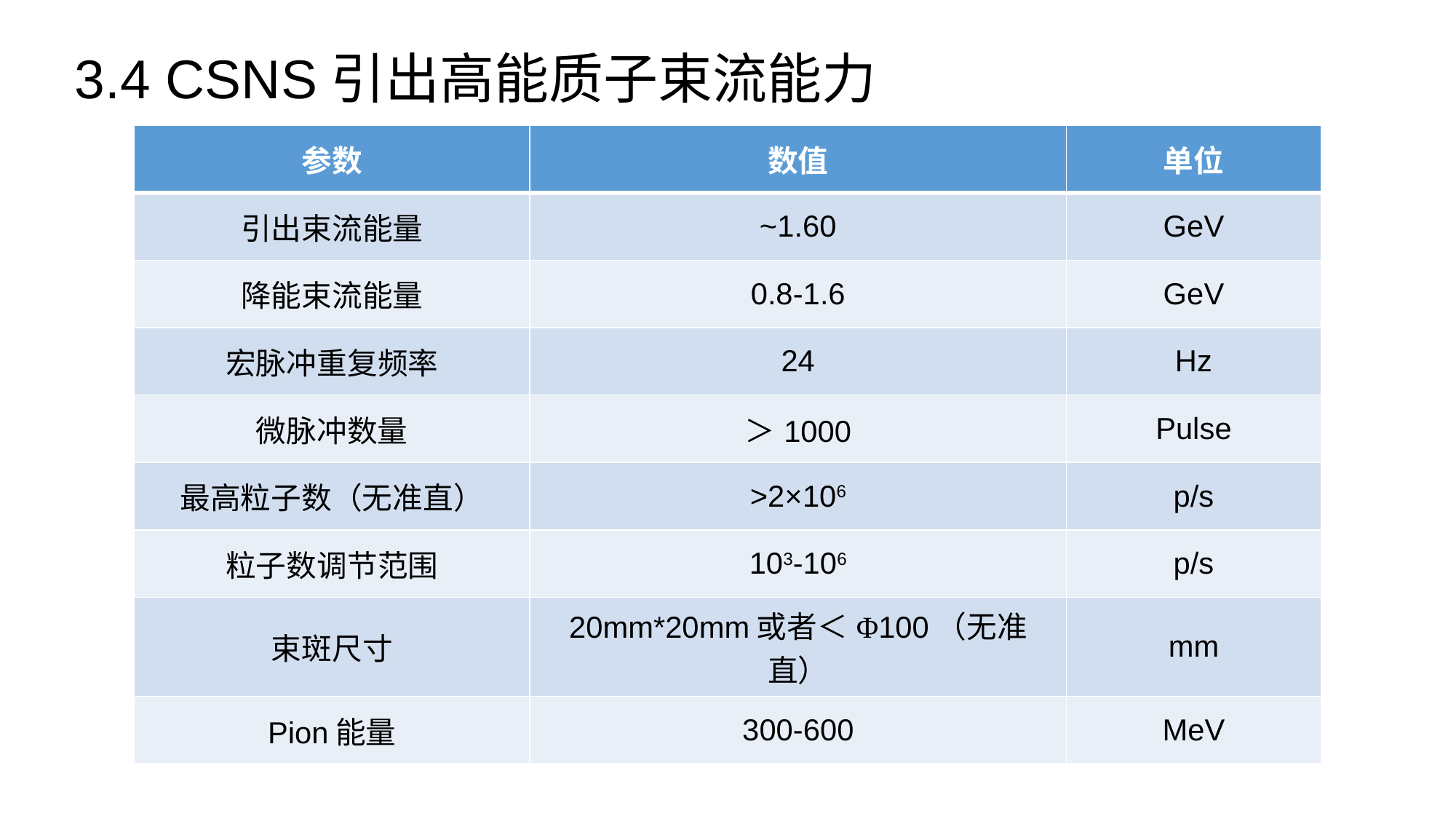

# 3.4 CSNS引出高能质子束流能力
| 参数 | 数值 | 单位 |
| --- | --- | --- |
| 引出束流能量 | ~1.60 | GeV |
| 降能束流能量 | 0.8-1.6 | GeV |
| 宏脉冲重复频率 | 24 | Hz |
| 微脉冲数量 | ＞1000 | Pulse |
| 最高粒子数（无准直） | >2×106 | p/s |
| 粒子数调节范围 | 103-106 | p/s |
| 束斑尺寸 | 20mm\*20mm或者＜Φ100（无准直） | mm |
| Pion能量 | 300-600 | MeV |